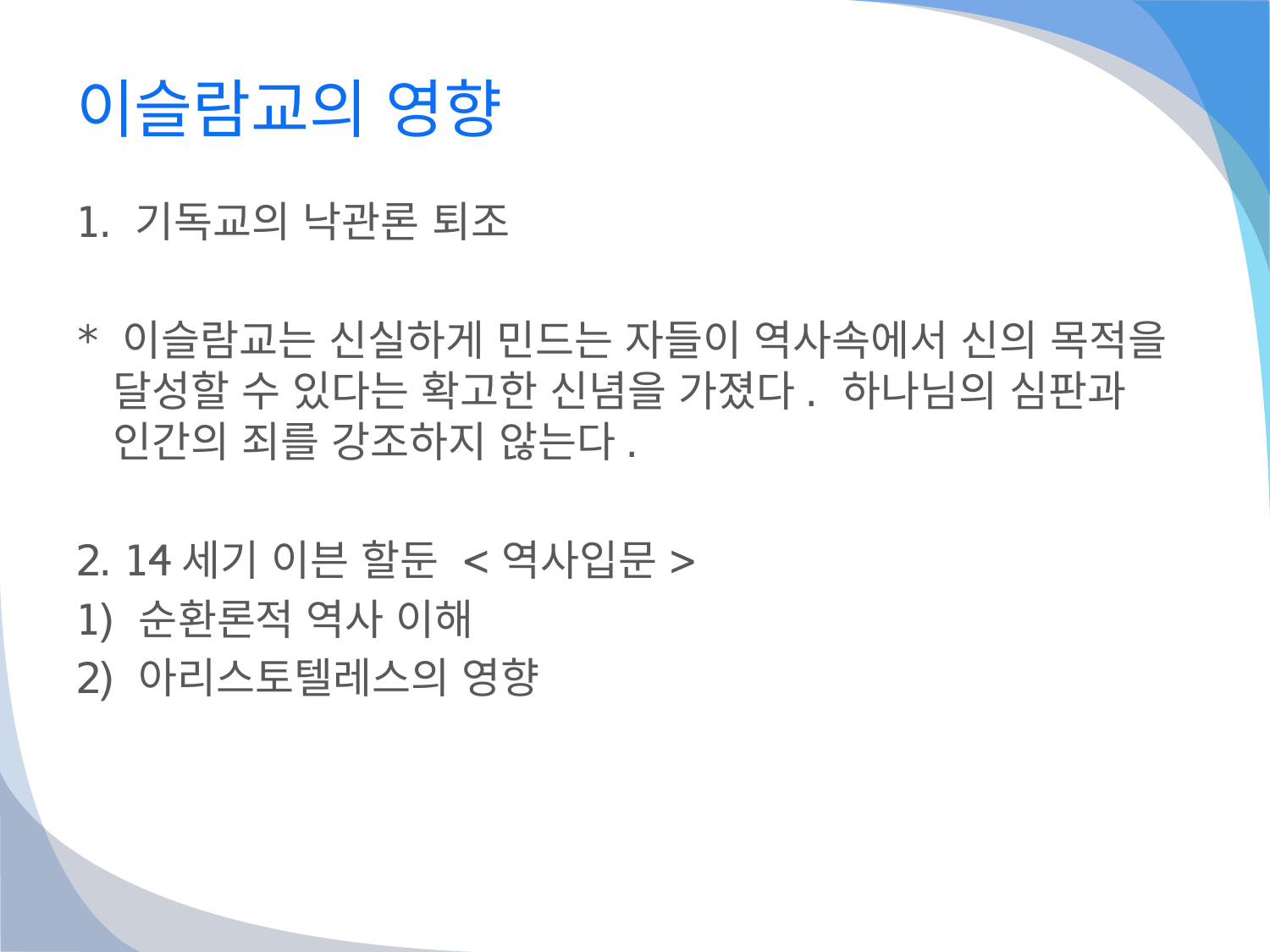

# 이슬람교의 영향
1. 기독교의 낙관론 퇴조

* 이슬람교는 신실하게 민드는 자들이 역사속에서 신의 목적을 달성할 수 있다는 확고한 신념을 가졌다. 하나님의 심판과 인간의 죄를 강조하지 않는다.

2. 14세기 이븐 할둔 <역사입문>
1) 순환론적 역사 이해
2) 아리스토텔레스의 영향